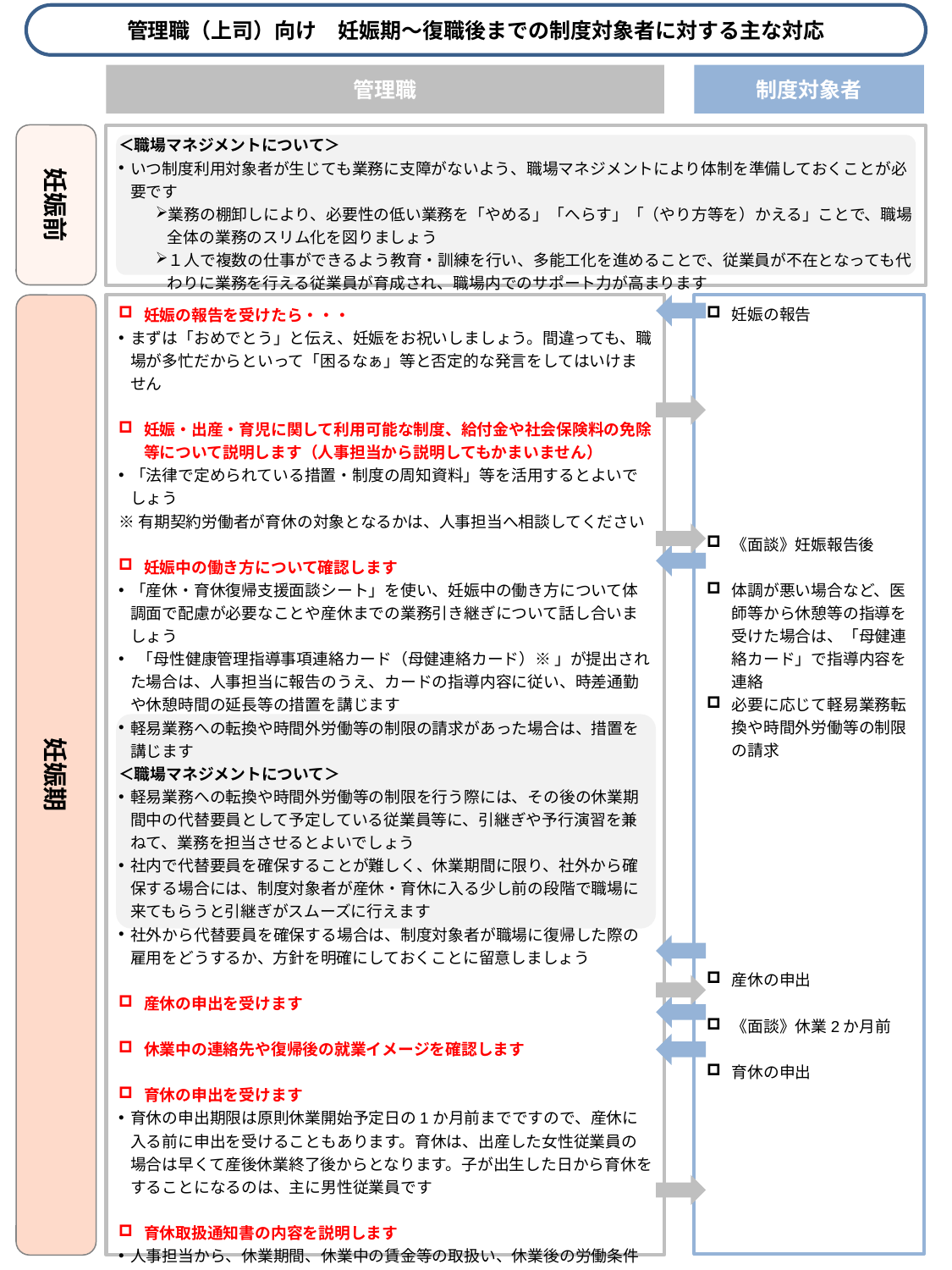

管理職（上司）向け　妊娠期～復職後までの制度対象者に対する主な対応
管理職
制度対象者
妊娠前
＜職場マネジメントについて＞
いつ制度利用対象者が生じても業務に支障がないよう、職場マネジメントにより体制を準備しておくことが必要です
業務の棚卸しにより、必要性の低い業務を「やめる」「へらす」「（やり方等を）かえる」ことで、職場全体の業務のスリム化を図りましょう
１人で複数の仕事ができるよう教育・訓練を行い、多能工化を進めることで、従業員が不在となっても代わりに業務を行える従業員が育成され、職場内でのサポート力が高まります

妊娠の報告

《面談》妊娠報告後

体調が悪い場合など、医師等から休憩等の指導を受けた場合は、「母健連絡カード」で指導内容を連絡
必要に応じて軽易業務転換や時間外労働等の制限の請求

産休の申出

《面談》休業2か月前

育休の申出

妊娠期
妊娠の報告を受けたら・・・
まずは「おめでとう」と伝え、妊娠をお祝いしましょう。間違っても、職場が多忙だからといって「困るなぁ」等と否定的な発言をしてはいけません

妊娠・出産・育児に関して利用可能な制度、給付金や社会保険料の免除等について説明します（人事担当から説明してもかまいません）
「法律で定められている措置・制度の周知資料」等を活用するとよいでしょう
※有期契約労働者が育休の対象となるかは、人事担当へ相談してください

妊娠中の働き方について確認します
「産休・育休復帰支援面談シート」を使い、妊娠中の働き方について体調面で配慮が必要なことや産休までの業務引き継ぎについて話し合いましょう
 「母性健康管理指導事項連絡カード（母健連絡カード）※ 」が提出された場合は、人事担当に報告のうえ、カードの指導内容に従い、時差通勤や休憩時間の延長等の措置を講じます
軽易業務への転換や時間外労働等の制限の請求があった場合は、措置を講じます
＜職場マネジメントについて＞
軽易業務への転換や時間外労働等の制限を行う際には、その後の休業期間中の代替要員として予定している従業員等に、引継ぎや予行演習を兼ねて、業務を担当させるとよいでしょう
社内で代替要員を確保することが難しく、休業期間に限り、社外から確保する場合には、制度対象者が産休・育休に入る少し前の段階で職場に来てもらうと引継ぎがスムーズに行えます
社外から代替要員を確保する場合は、制度対象者が職場に復帰した際の雇用をどうするか、方針を明確にしておくことに留意しましょう

産休の申出を受けます

休業中の連絡先や復帰後の就業イメージを確認します

育休の申出を受けます
育休の申出期限は原則休業開始予定日の1か月前までですので、産休に入る前に申出を受けることもあります。育休は、出産した女性従業員の場合は早くて産後休業終了後からとなります。子が出生した日から育休をすることになるのは、主に男性従業員です

育休取扱通知書の内容を説明します
人事担当から、休業期間、休業中の賃金等の取扱い、休業後の労働条件等について記載した取扱通知書を受け取り、制度利用対象者に説明してください